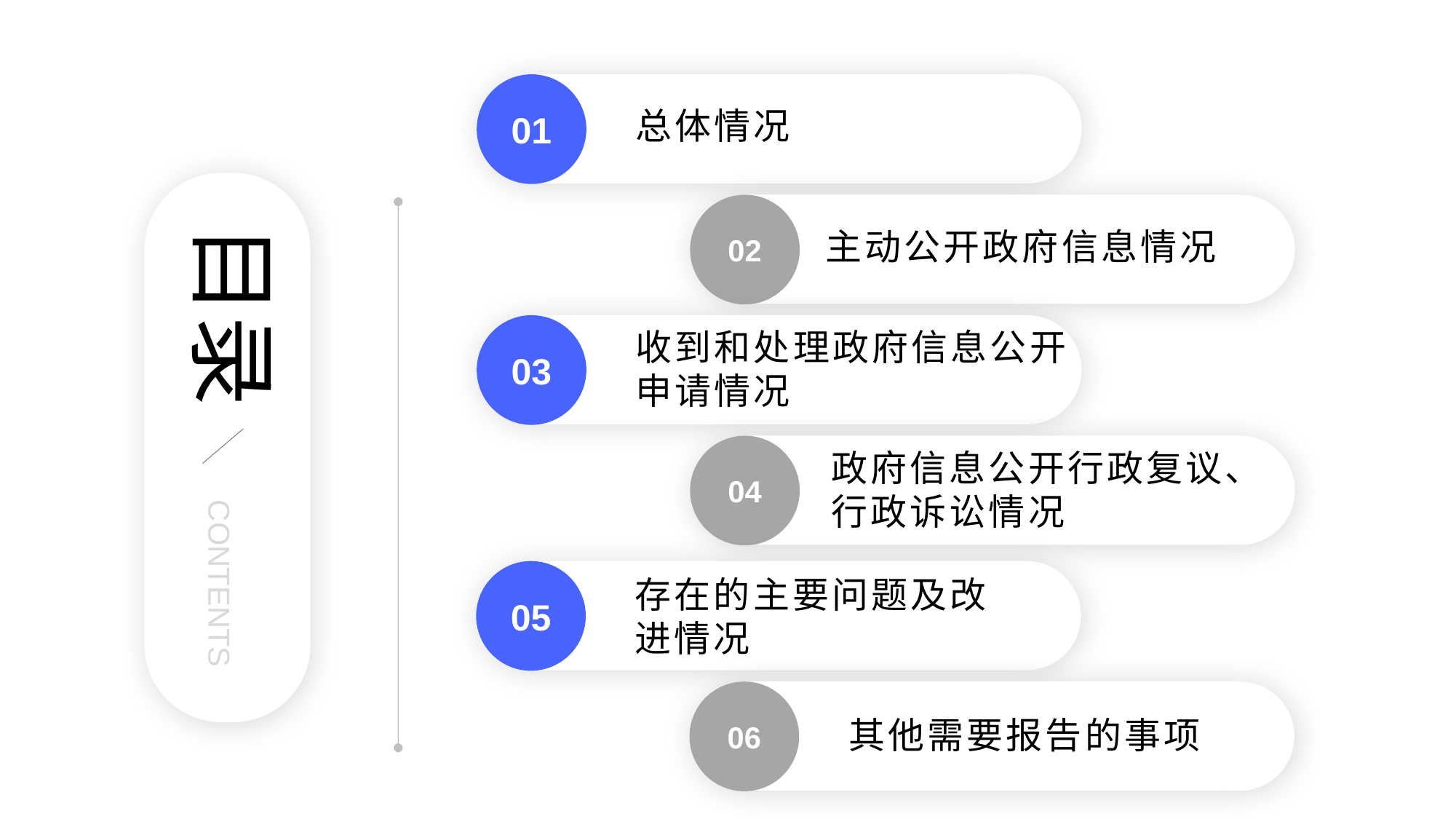

01
总体情况

02
目录
CONTENTS
主动公开政府信息情况

03
收到和处理政府信息公开申请情况

04
政府信息公开行政复议、行政诉讼情况

05
存在的主要问题及改进情况

06
其他需要报告的事项